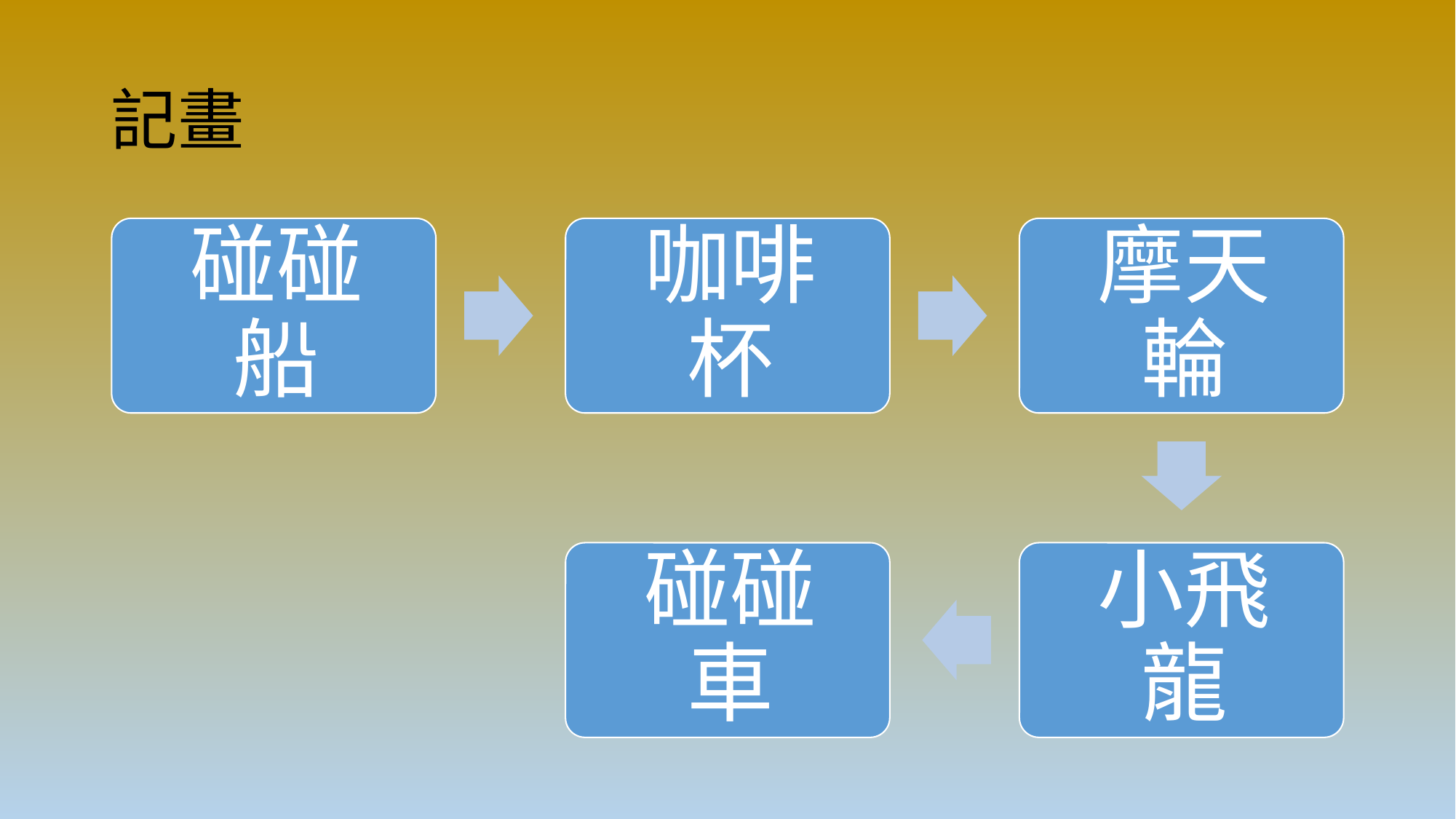

# 記畫
碰碰船

咖啡杯

摩天輪

小飛龍

碰碰車